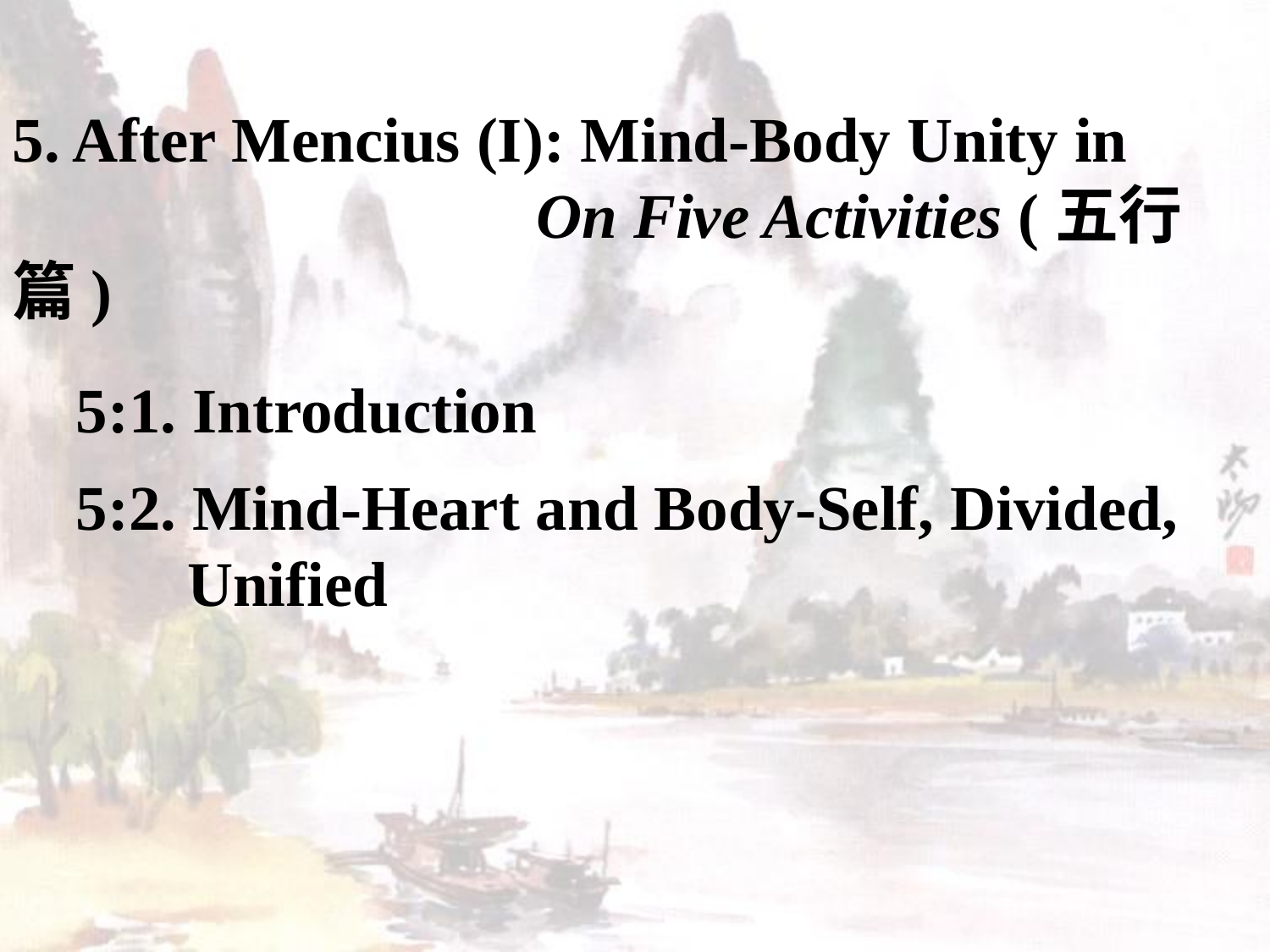

5. After Mencius (I): Mind-Body Unity in
                                 On Five Activities (五行篇)
    5:1. Introduction
    5:2. Mind-Heart and Body-Self, Divided,
           Unified